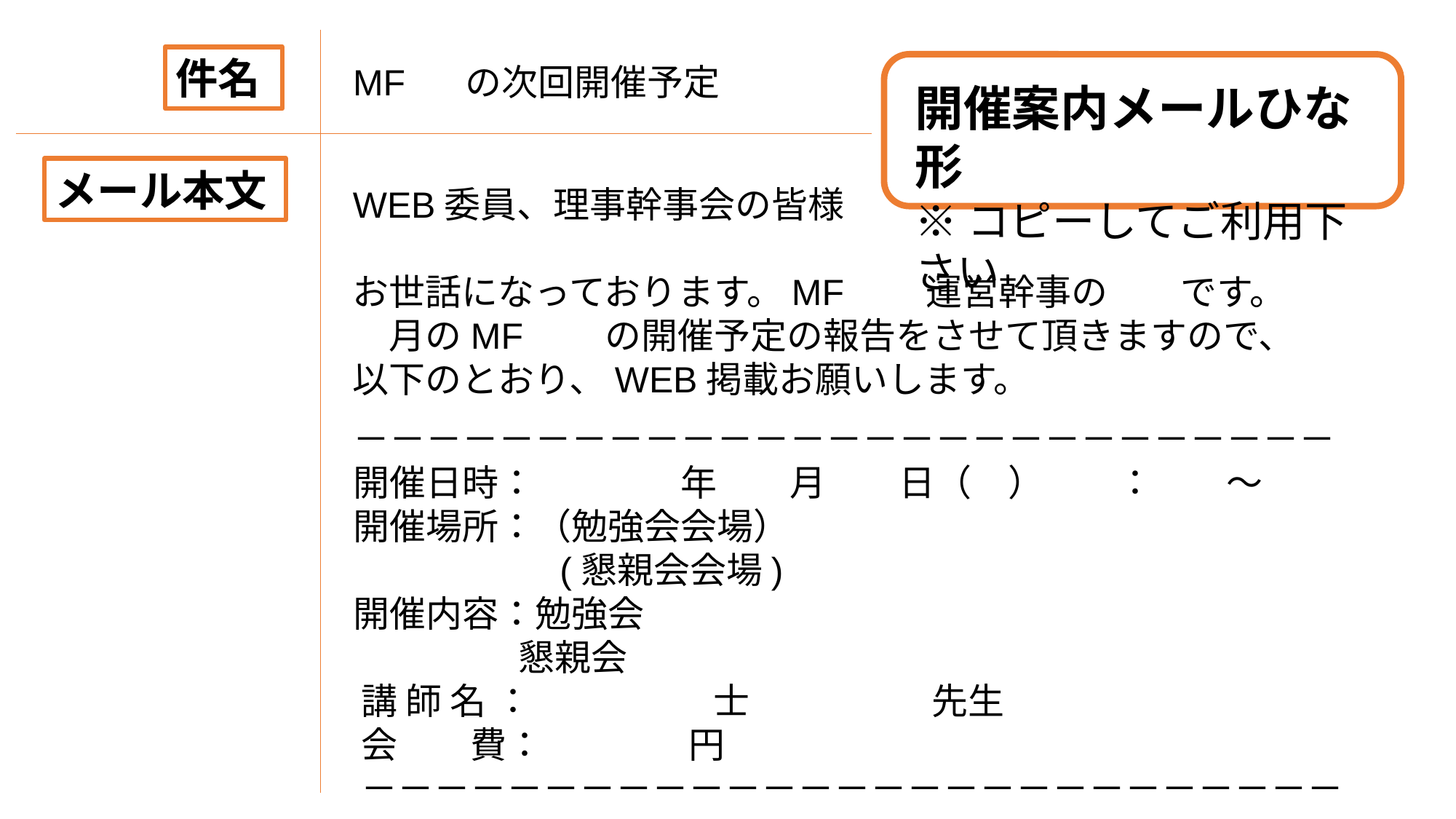

件名
MF     の次回開催予定

開催案内メールひな形
※コピーしてご利用下さい
メール本文
WEB委員、理事幹事会の皆様

お世話になっております。MF　　運営幹事の　　です。
　月のMF　　の開催予定の報告をさせて頂きますので、
以下のとおり、WEB掲載お願いします。
－－－－－－－－－－－－－－－－－－－－－－－－－－－
開催日時：　　　　年　　月　　日（　）　　：　　～
開催場所：（勉強会会場）
　　　　　  (懇親会会場)
開催内容：勉強会
         懇親会
講 師 名 ：　　　　　士　　　　　先生
会　　費：　　　　円
－－－－－－－－－－－－－－－－－－－－－－－－－－－